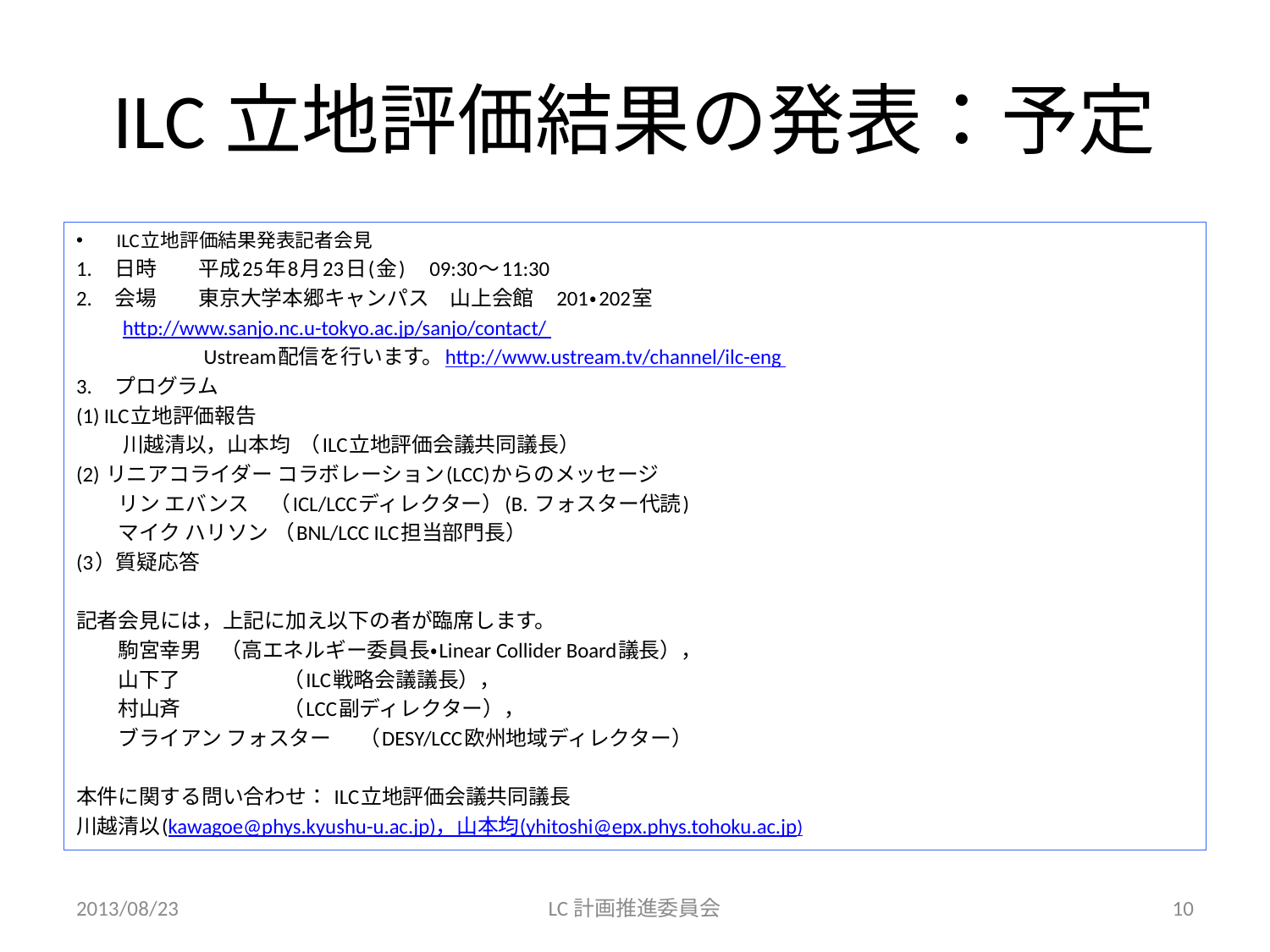

# ILC立地評価結果の発表：予定
ILC立地評価結果発表記者会見
1.　日時　　平成25年8月23日(金)　09:30〜11:30
2.　会場　　東京大学本郷キャンパス　山上会館　201・202室
          http://www.sanjo.nc.u-tokyo.ac.jp/sanjo/contact/
　　　　　　Ustream配信を行います。http://www.ustream.tv/channel/ilc-eng
3.　プログラム
(1) ILC立地評価報告
　　 川越清以，山本均  （ILC立地評価会議共同議長）
(2) リニアコライダー コラボレーション(LCC)からのメッセージ
　　リン エバンス　（ICL/LCCディレクター）(B. フォスター代読)
　　マイク ハリソン （BNL/LCC ILC担当部門長）
(3）質疑応答

記者会見には，上記に加え以下の者が臨席します。
　　駒宮幸男    （高エネルギー委員長・Linear Collider Board議長），
　　山下了                      （ILC戦略会議議長），
　　村山斉                      （LCC副ディレクター），
　　ブライアン フォスター      （DESY/LCC欧州地域ディレクター）

本件に関する問い合わせ： ILC立地評価会議共同議長
川越清以(kawagoe@phys.kyushu-u.ac.jp)，山本均(yhitoshi@epx.phys.tohoku.ac.jp)
2013/08/23
LC計画推進委員会
10